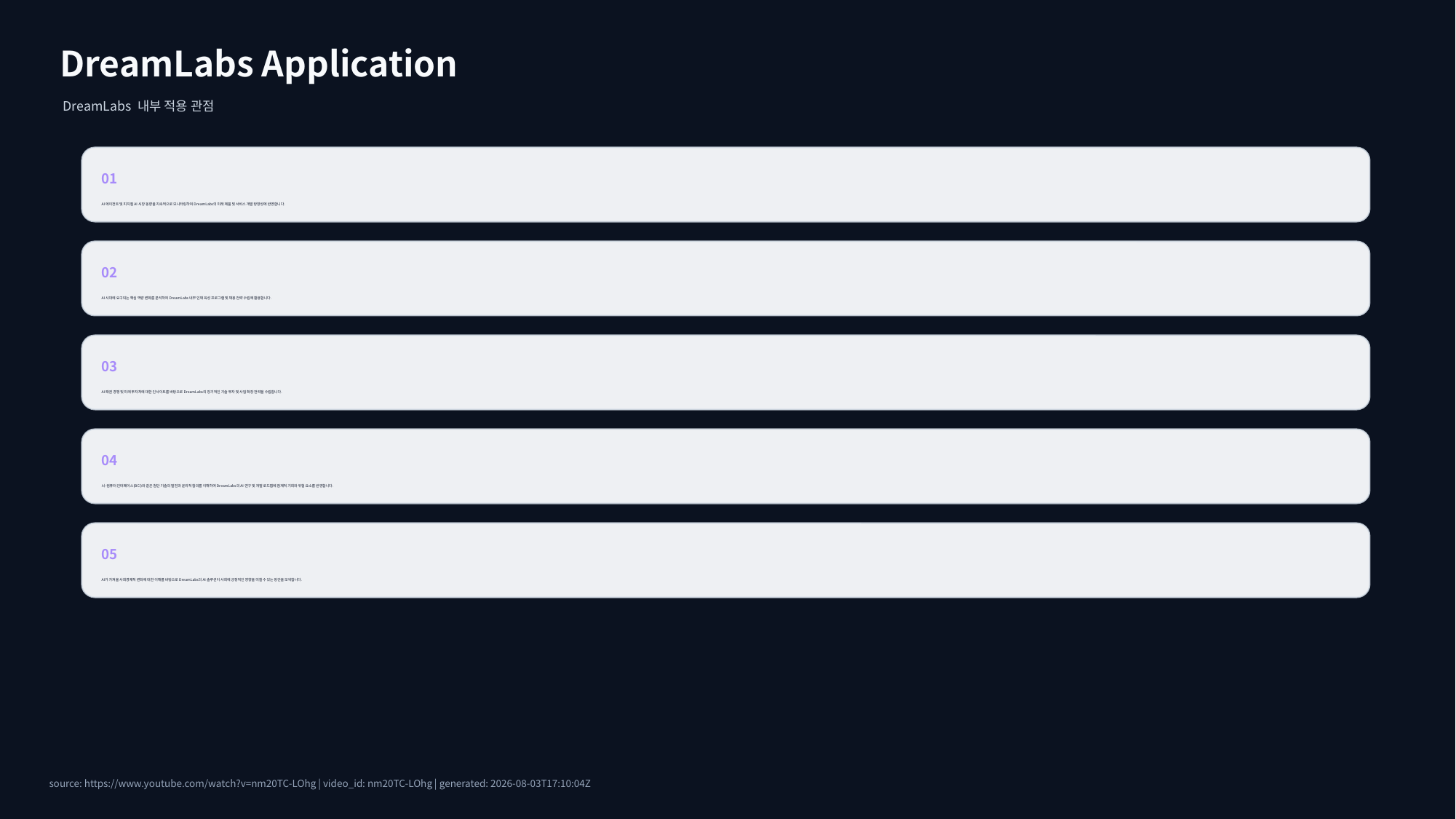

DreamLabs Application
DreamLabs 내부 적용 관점

01
AI 에이전트 및 피지컬 AI 시장 동향을 지속적으로 모니터링하여 DreamLabs의 미래 제품 및 서비스 개발 방향성에 반영합니다.

02
AI 시대에 요구되는 핵심 역량 변화를 분석하여 DreamLabs 내부 인재 육성 프로그램 및 채용 전략 수립에 활용합니다.

03
AI 패권 경쟁 및 미래 투자처에 대한 인사이트를 바탕으로 DreamLabs의 장기적인 기술 투자 및 사업 확장 전략을 수립합니다.

04
뇌-컴퓨터 인터페이스(BCI)와 같은 첨단 기술의 발전과 윤리적 함의를 이해하여 DreamLabs의 AI 연구 및 개발 로드맵에 잠재적 기회와 위험 요소를 반영합니다.

05
AI가 가져올 사회경제적 변화에 대한 이해를 바탕으로 DreamLabs의 AI 솔루션이 사회에 긍정적인 영향을 미칠 수 있는 방안을 모색합니다.
source: https://www.youtube.com/watch?v=nm20TC-LOhg | video_id: nm20TC-LOhg | generated: 2026-08-03T17:10:04Z